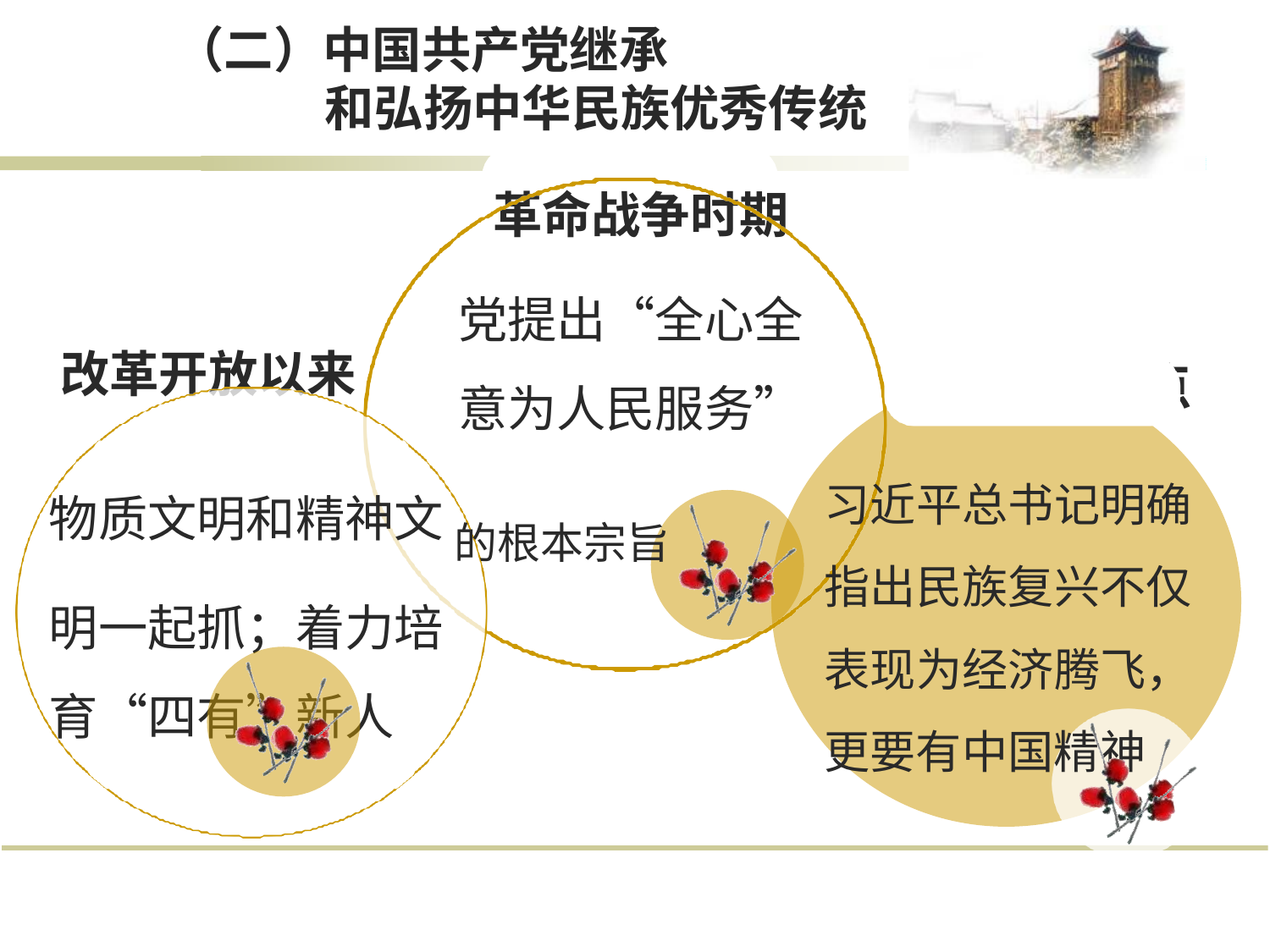

# （二）中国共产党继承
和弘扬中华民族优秀传统

革命战争时期
党提出“全心全 意为人民服务”
改革开放以来
新的历史起点

物质文明和精神文 的根本宗旨 明一起抓；着力培
育“四有”新人
习近平总书记明确 指出民族复兴不仅 表现为经济腾飞， 更要有中国精神